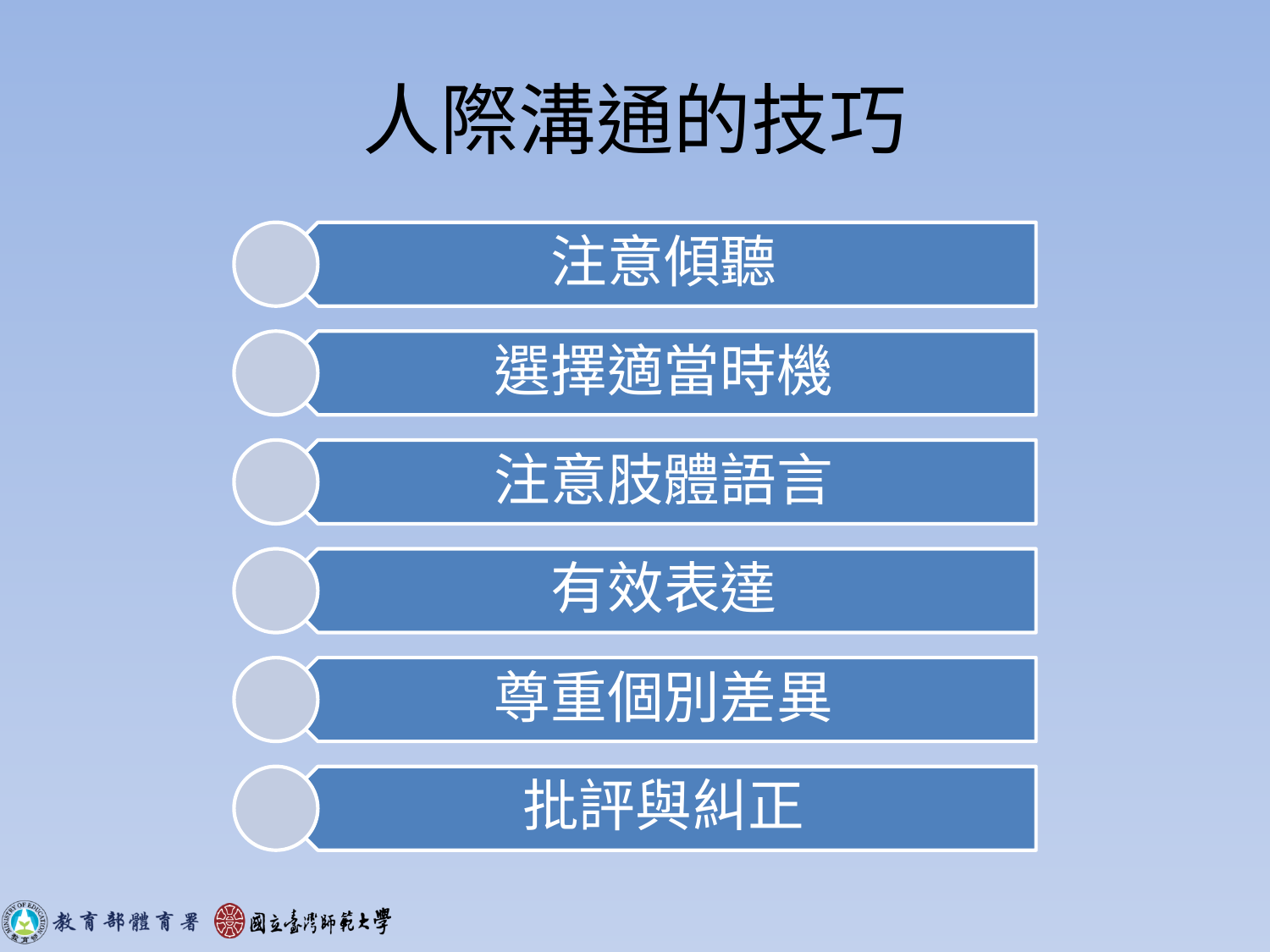

# 人際溝通的技巧
注意傾聽
選擇適當時機
注意肢體語言
有效表達
尊重個別差異
批評與糾正